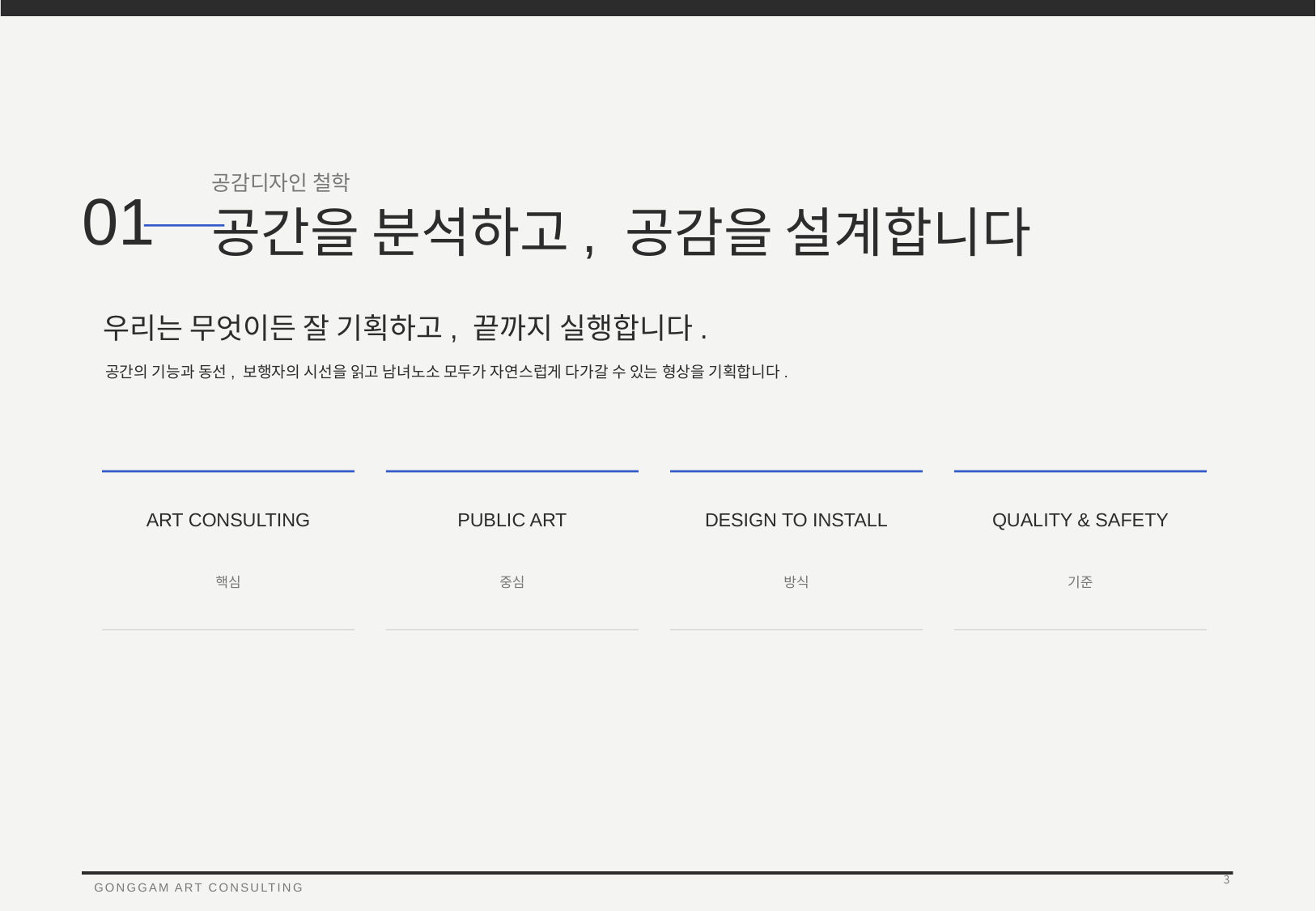

공감디자인 철학
01
공간을 분석하고, 공감을 설계합니다

우리는 무엇이든 잘 기획하고, 끝까지 실행합니다.
공간의 기능과 동선, 보행자의 시선을 읽고 남녀노소 모두가 자연스럽게 다가갈 수 있는 형상을 기획합니다.

ART CONSULTING
PUBLIC ART
DESIGN TO INSTALL
QUALITY & SAFETY
핵심
중심
방식
기준

3